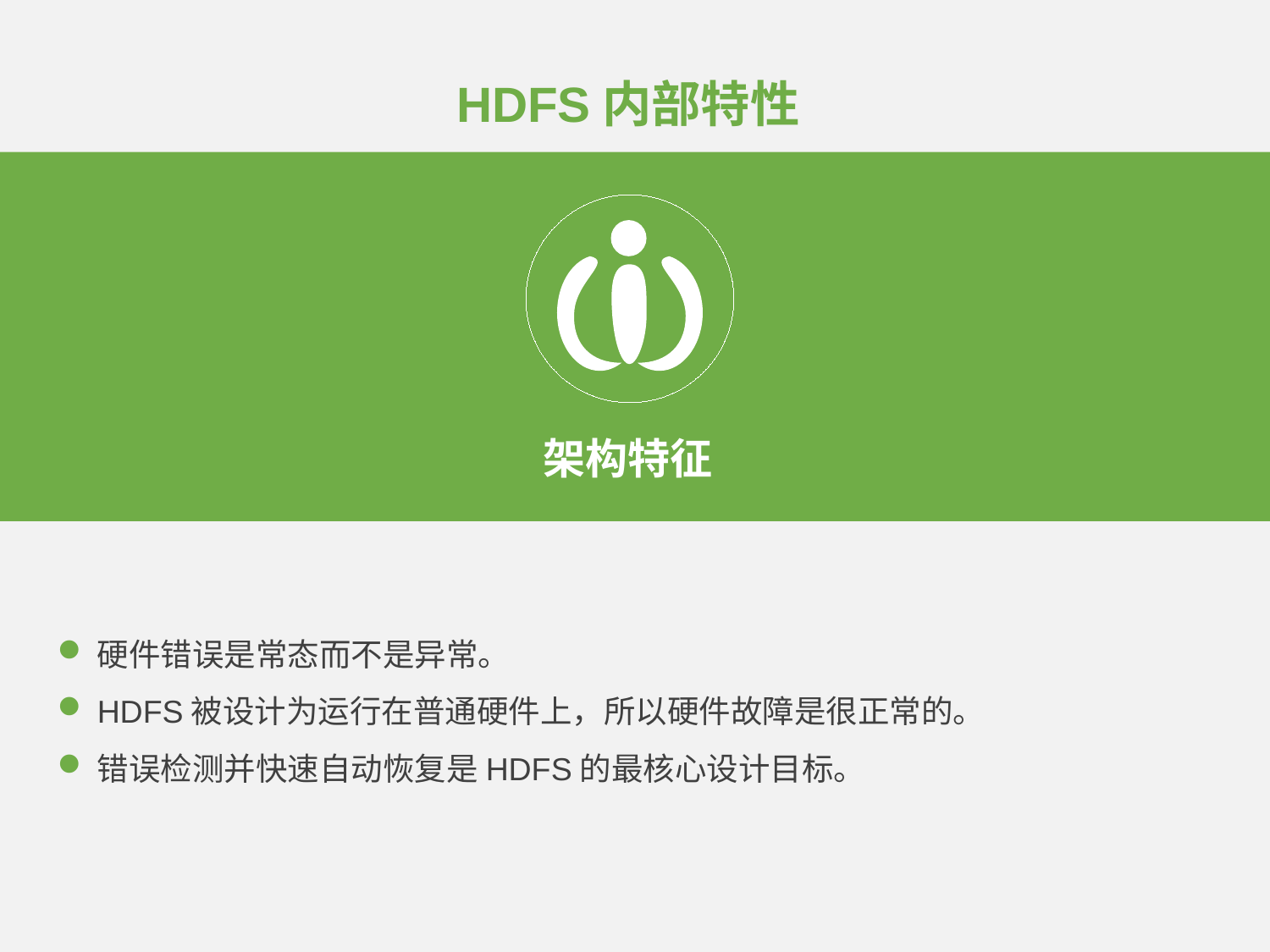

HDFS内部特性

架构特征
硬件错误是常态而不是异常。
HDFS被设计为运行在普通硬件上，所以硬件故障是很正常的。
错误检测并快速自动恢复是HDFS的最核心设计目标。